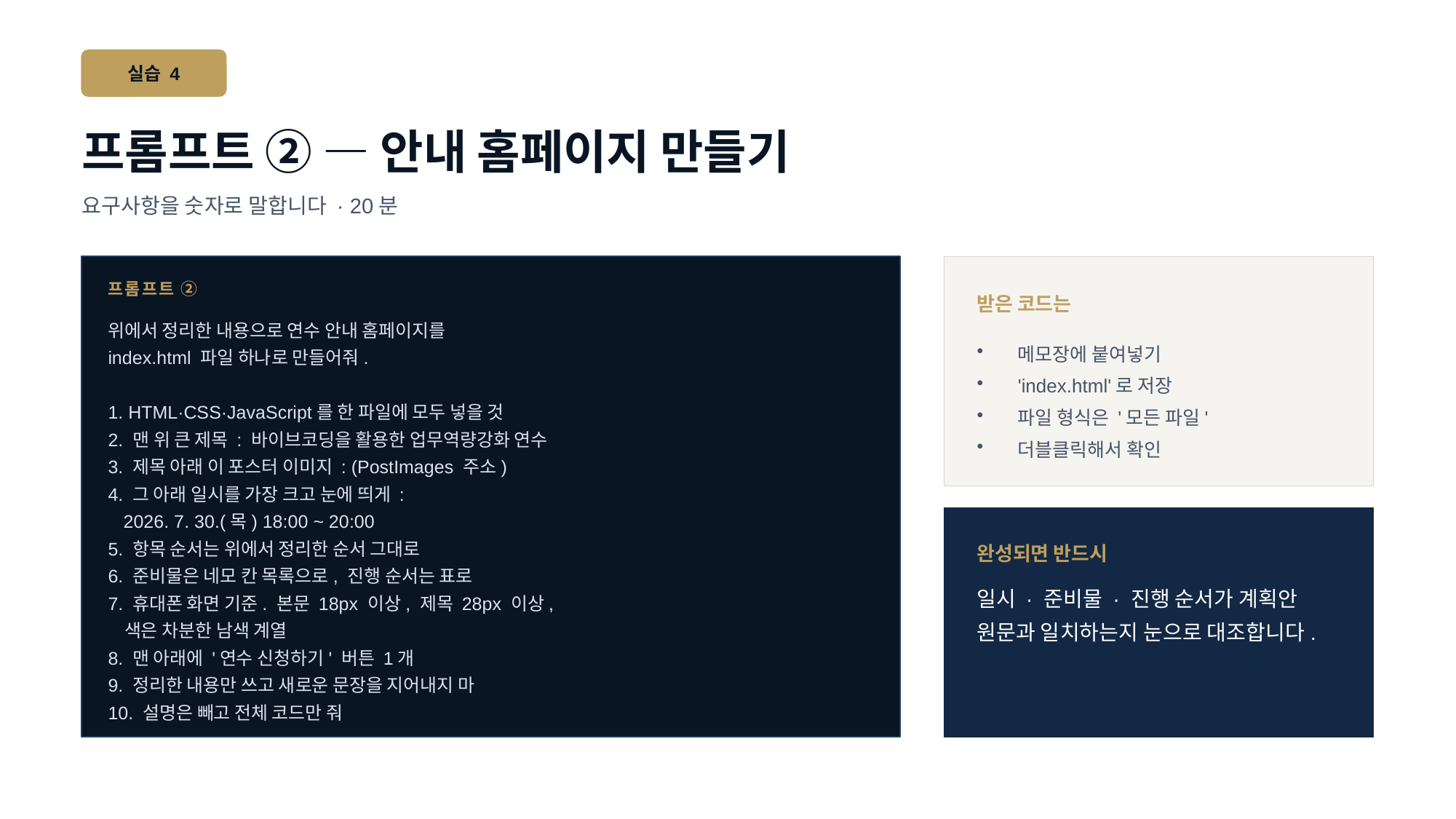

실습 4
프롬프트 ② — 안내 홈페이지 만들기
요구사항을 숫자로 말합니다 · 20분

프롬프트 ②
받은 코드는
위에서 정리한 내용으로 연수 안내 홈페이지를
index.html 파일 하나로 만들어줘.

1. HTML·CSS·JavaScript를 한 파일에 모두 넣을 것
2. 맨 위 큰 제목 : 바이브코딩을 활용한 업무역량강화 연수
3. 제목 아래 이 포스터 이미지 : (PostImages 주소)
4. 그 아래 일시를 가장 크고 눈에 띄게 :
   2026. 7. 30.(목) 18:00 ~ 20:00
5. 항목 순서는 위에서 정리한 순서 그대로
6. 준비물은 네모 칸 목록으로, 진행 순서는 표로
7. 휴대폰 화면 기준. 본문 18px 이상, 제목 28px 이상,
   색은 차분한 남색 계열
8. 맨 아래에 '연수 신청하기' 버튼 1개
9. 정리한 내용만 쓰고 새로운 문장을 지어내지 마
10. 설명은 빼고 전체 코드만 줘
메모장에 붙여넣기
'index.html'로 저장
파일 형식은 '모든 파일'
더블클릭해서 확인

완성되면 반드시
일시 · 준비물 · 진행 순서가 계획안 원문과 일치하는지 눈으로 대조합니다.